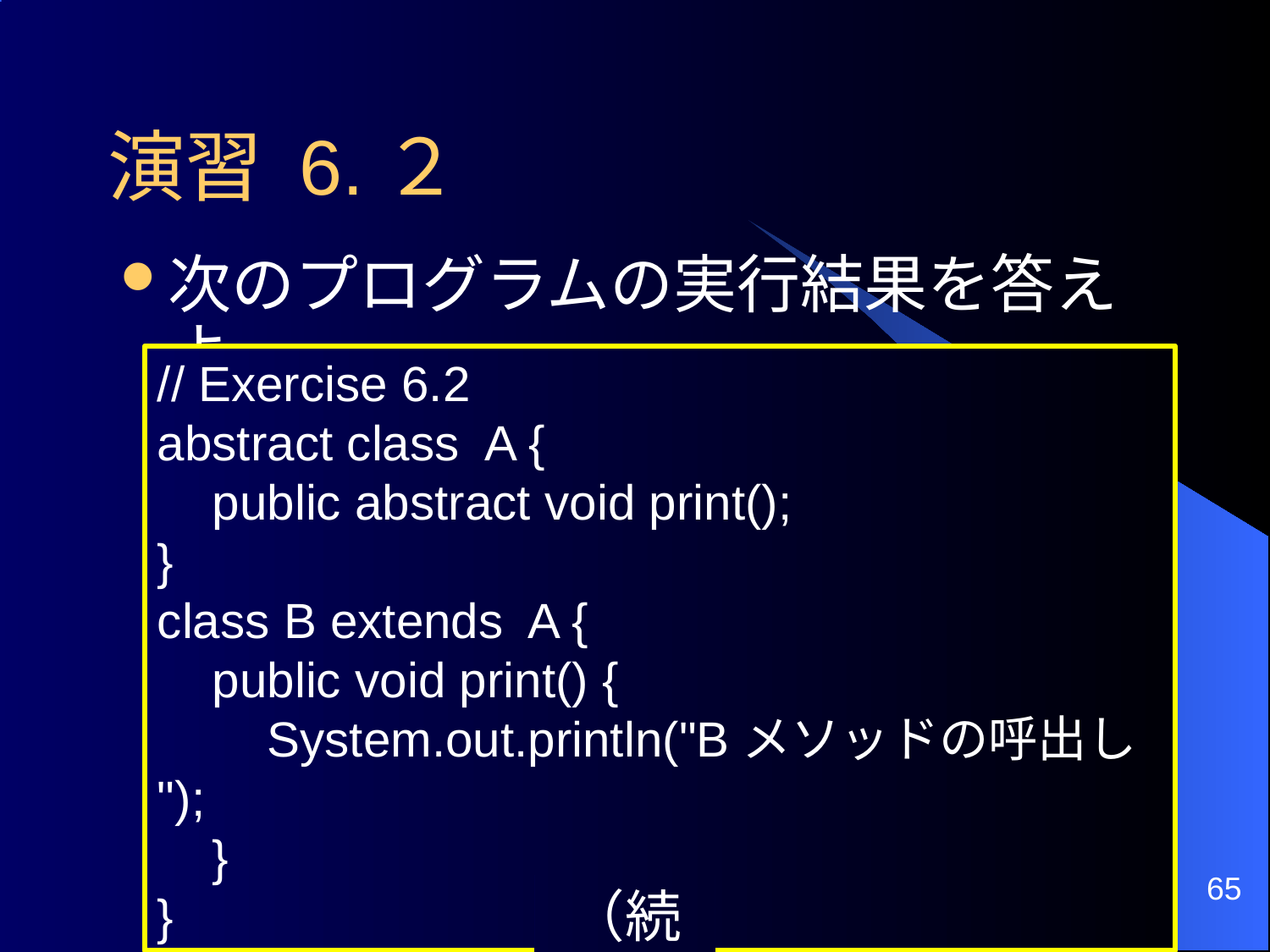

# 演習 6.２
次のプログラムの実行結果を答えよ
// Exercise 6.2
abstract class  A {
    public abstract void print();
}
class B extends  A {
    public void print() {
        System.out.println("Bメソッドの呼出し");
    }
}
65
（続く）